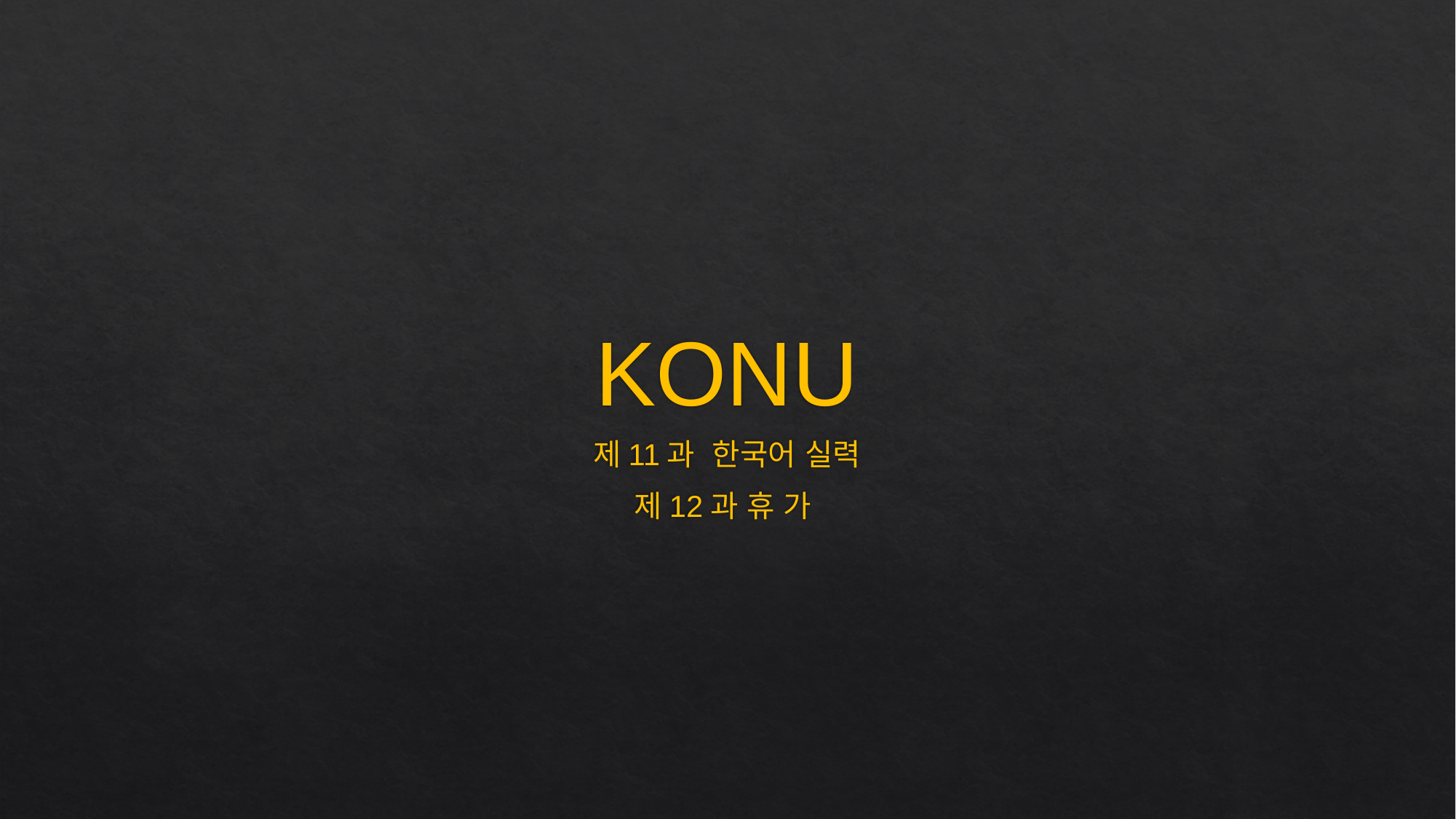

# KONU
제11과  한국어 실력
제12과 휴 가